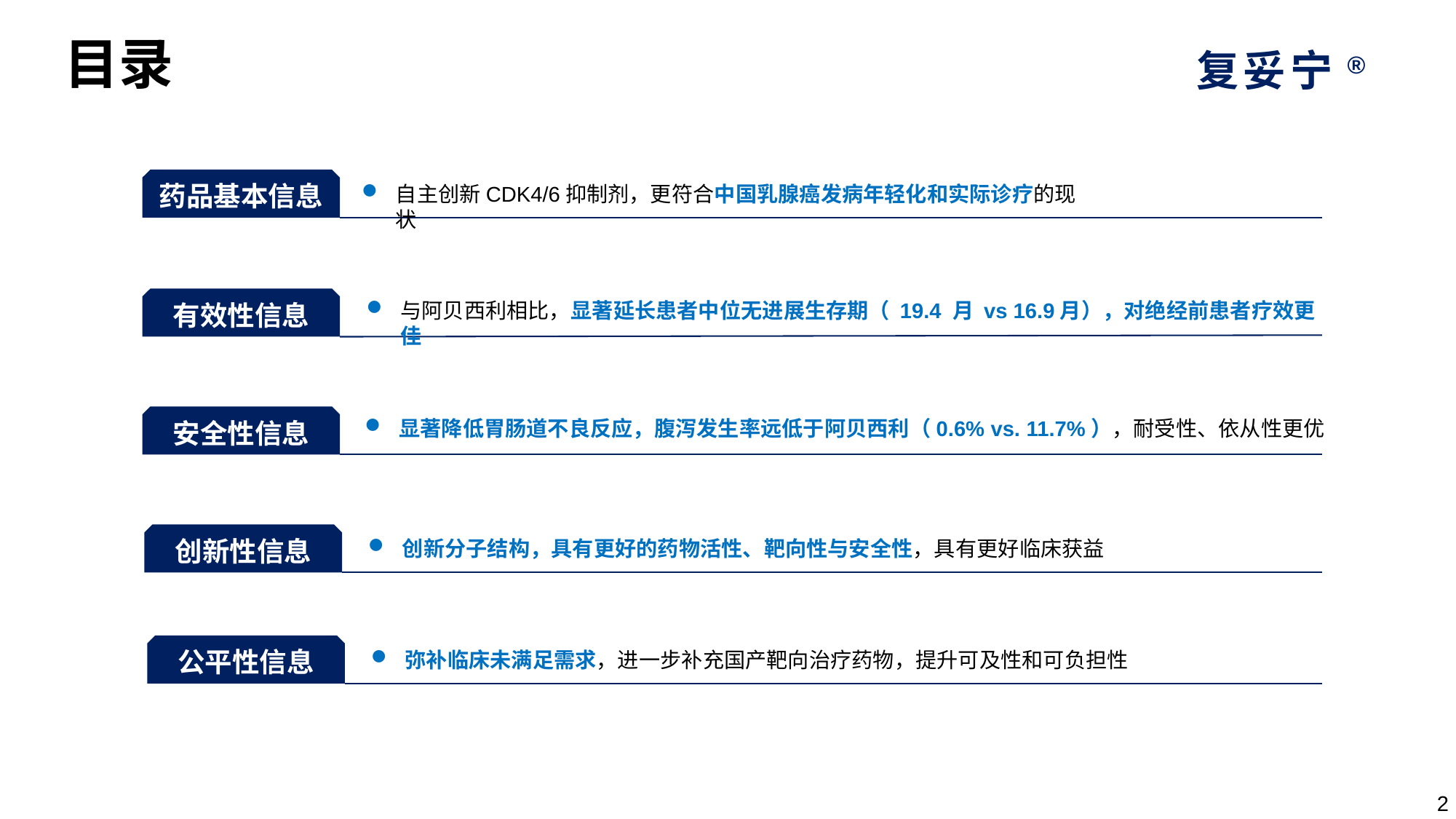

目录
复妥宁®
药品基本信息
自主创新CDK4/6抑制剂，更符合中国乳腺癌发病年轻化和实际诊疗的现状
有效性信息
与阿贝西利相比，显著延长患者中位无进展生存期（ 19.4 月 vs 16.9月），对绝经前患者疗效更佳
安全性信息
显著降低胃肠道不良反应，腹泻发生率远低于阿贝西利（0.6% vs. 11.7%），耐受性、依从性更优
创新性信息
创新分子结构，具有更好的药物活性、靶向性与安全性，具有更好临床获益
公平性信息
弥补临床未满足需求，进一步补充国产靶向治疗药物，提升可及性和可负担性
2